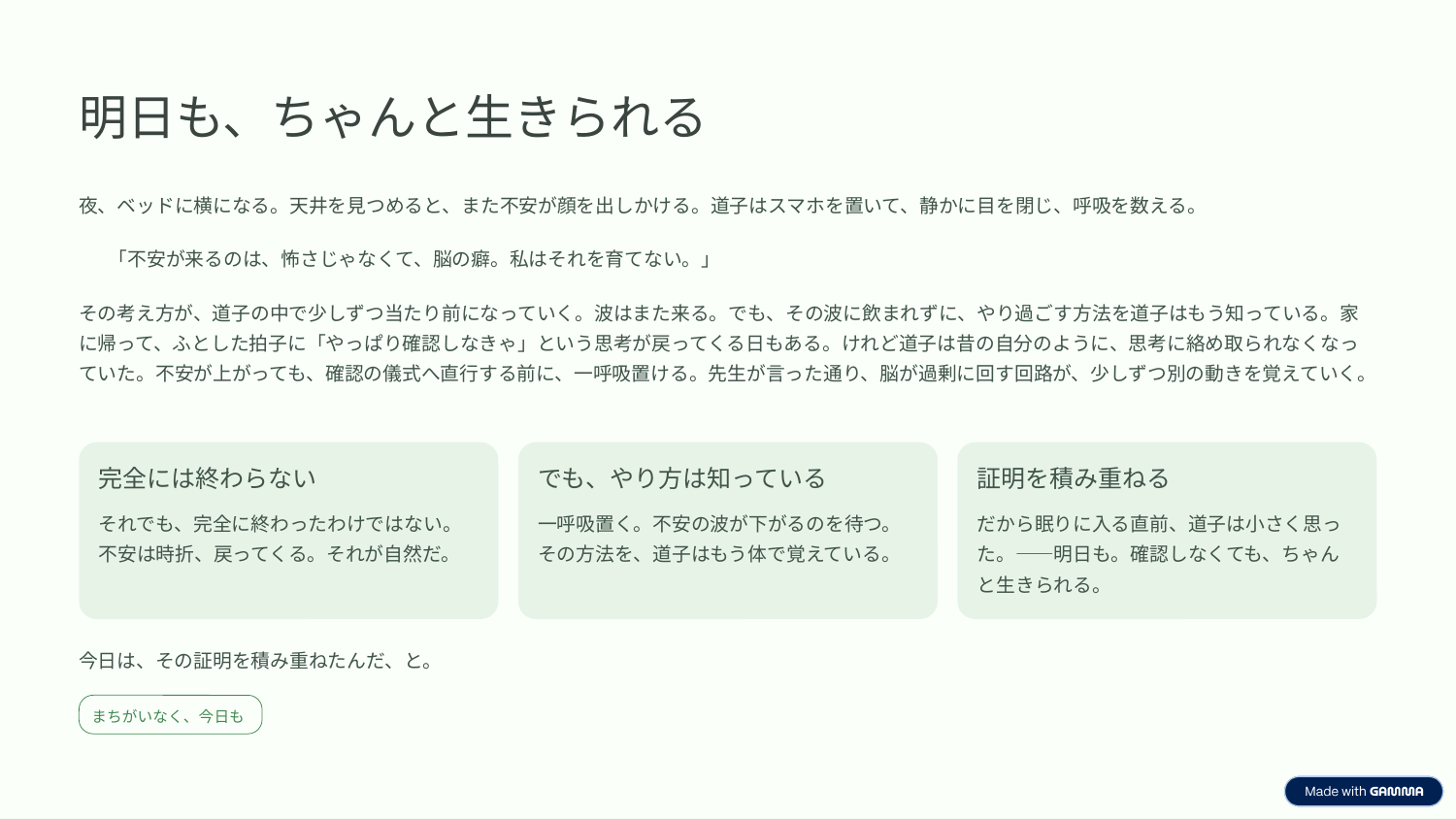

明日も、ちゃんと生きられる
夜、ベッドに横になる。天井を見つめると、また不安が顔を出しかける。道子はスマホを置いて、静かに目を閉じ、呼吸を数える。
「不安が来るのは、怖さじゃなくて、脳の癖。私はそれを育てない。」
その考え方が、道子の中で少しずつ当たり前になっていく。波はまた来る。でも、その波に飲まれずに、やり過ごす方法を道子はもう知っている。家に帰って、ふとした拍子に「やっぱり確認しなきゃ」という思考が戻ってくる日もある。けれど道子は昔の自分のように、思考に絡め取られなくなっていた。不安が上がっても、確認の儀式へ直行する前に、一呼吸置ける。先生が言った通り、脳が過剰に回す回路が、少しずつ別の動きを覚えていく。

完全には終わらない
でも、やり方は知っている
証明を積み重ねる
それでも、完全に終わったわけではない。不安は時折、戻ってくる。それが自然だ。
一呼吸置く。不安の波が下がるのを待つ。その方法を、道子はもう体で覚えている。
だから眠りに入る直前、道子は小さく思った。——明日も。確認しなくても、ちゃんと生きられる。
今日は、その証明を積み重ねたんだ、と。

まちがいなく、今日も